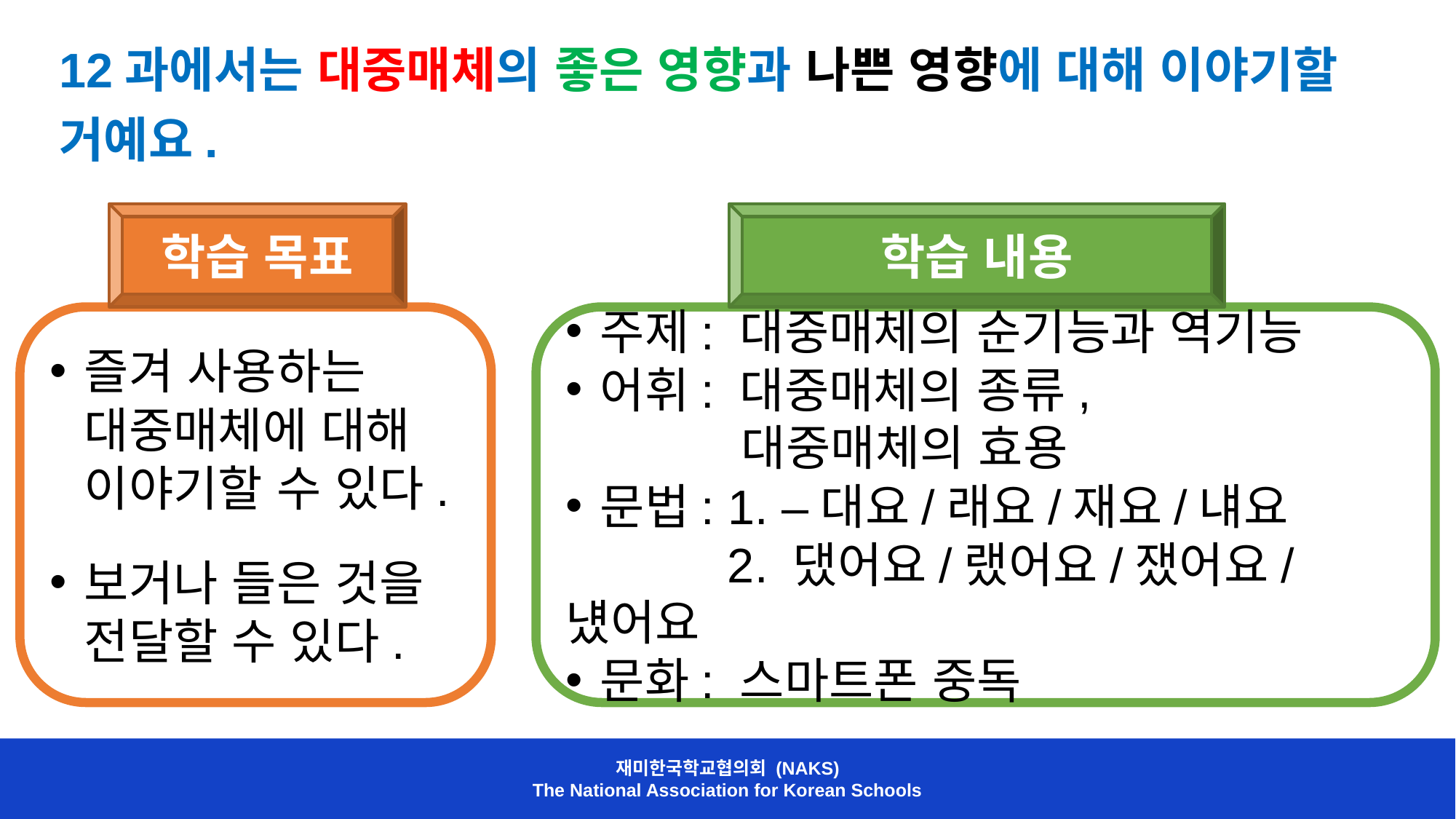

12과에서는 대중매체의 좋은 영향과 나쁜 영향에 대해 이야기할 거예요.
학습 목표
즐겨 사용하는 대중매체에 대해 이야기할 수 있다.

보거나 들은 것을 전달할 수 있다.
학습 내용
주제: 대중매체의 순기능과 역기능
어휘: 대중매체의 종류,
            대중매체의 효용
문법: 1. –대요/래요/재요/냬요
            2. 댔어요/랬어요/쟀어요/넀어요
문화: 스마트폰 중독
재미한국학교협의회 (NAKS)
The National Association for Korean Schools